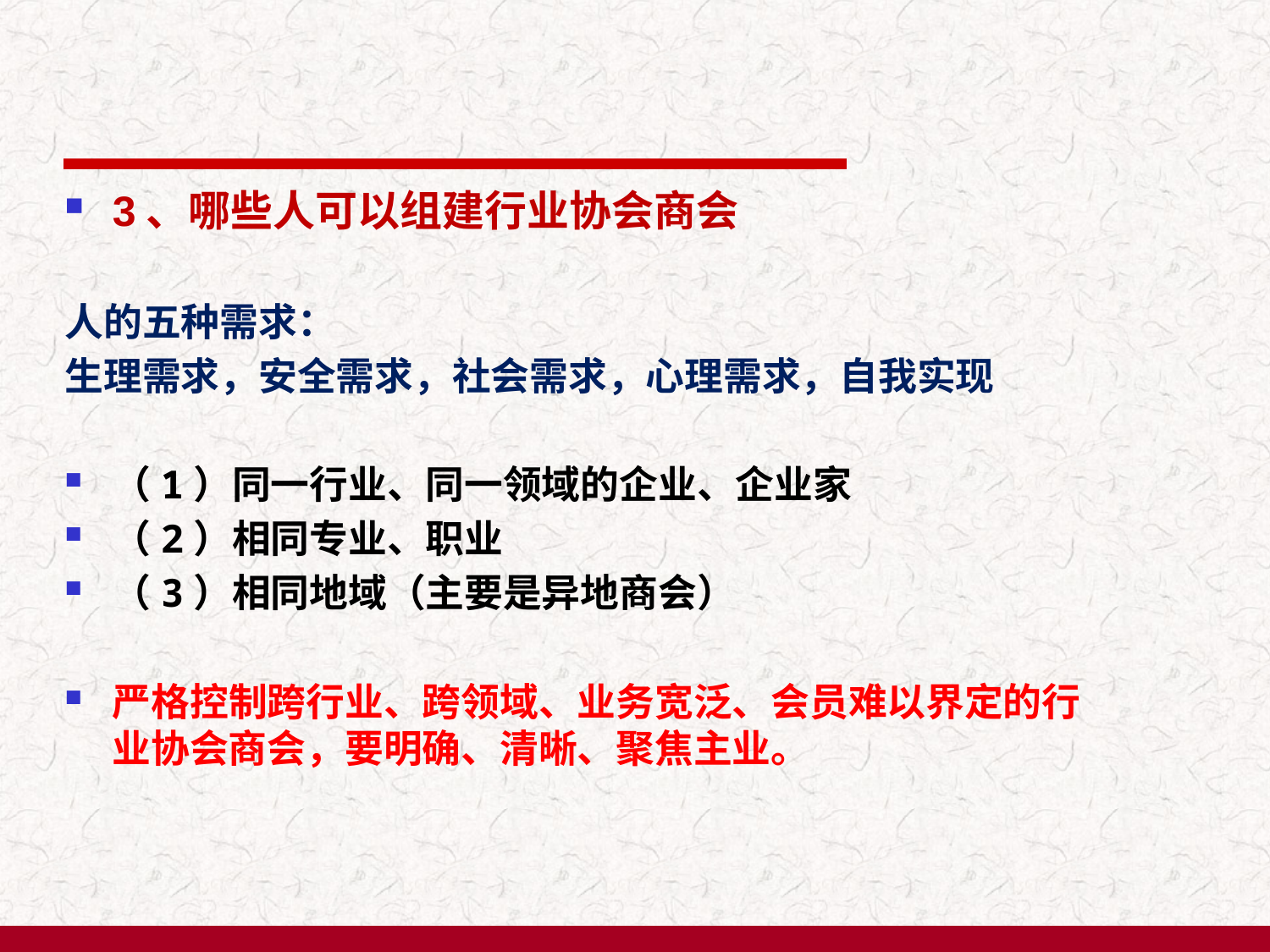

3、哪些人可以组建行业协会商会

人的五种需求：
生理需求，安全需求，社会需求，心理需求，自我实现

（1）同一行业、同一领域的企业、企业家
（2）相同专业、职业
（3）相同地域（主要是异地商会）

严格控制跨行业、跨领域、业务宽泛、会员难以界定的行业协会商会，要明确、清晰、聚焦主业。